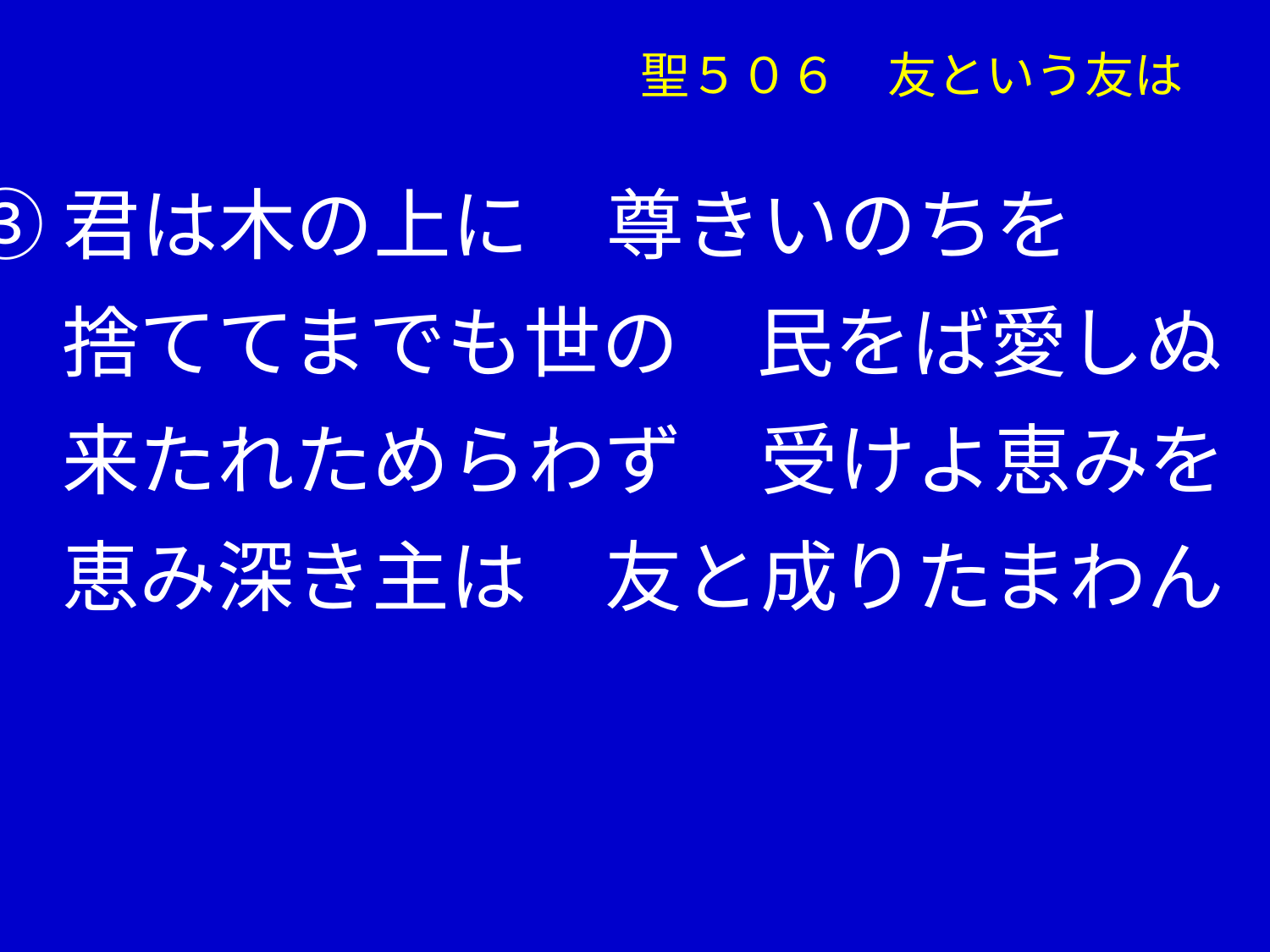

聖５０６　友という友は
③君は木の上に　尊きいのちを
　 捨ててまでも世の　民をば愛しぬ
　 来たれためらわず　受けよ恵みを
　 恵み深き主は　友と成りたまわん